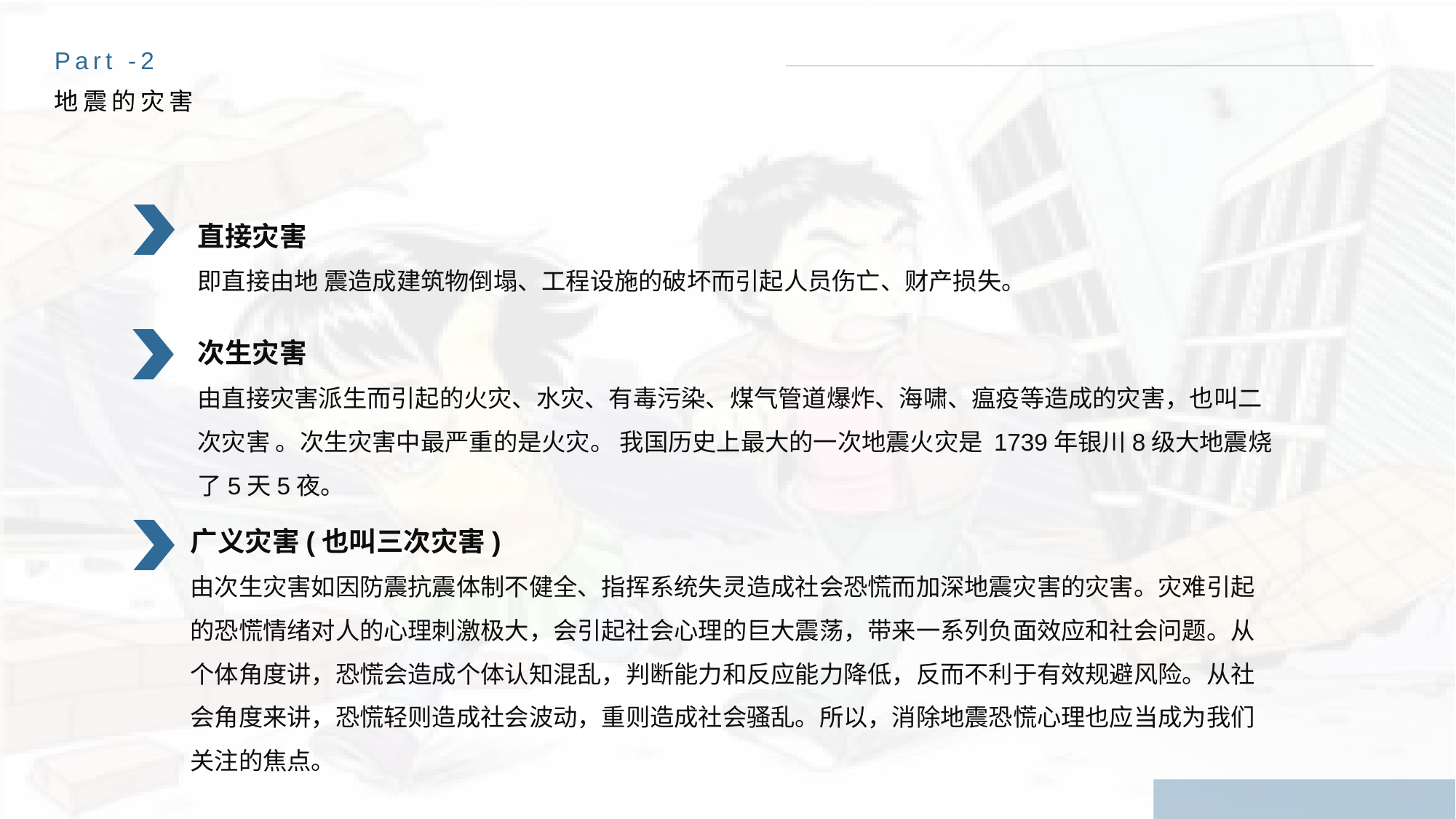

Part -2
地震的灾害
直接灾害
即直接由地 震造成建筑物倒塌、工程设施的破坏而引起人员伤亡、财产损失。

次生灾害
由直接灾害派生而引起的火灾、水灾、有毒污染、煤气管道爆炸、海啸、瘟疫等造成的灾害，也叫二次灾害 。次生灾害中最严重的是火灾。 我国历史上最大的一次地震火灾是 1739年银川8级大地震烧了5天5夜。

广义灾害(也叫三次灾害)
由次生灾害如因防震抗震体制不健全、指挥系统失灵造成社会恐慌而加深地震灾害的灾害。灾难引起的恐慌情绪对人的心理刺激极大，会引起社会心理的巨大震荡，带来一系列负面效应和社会问题。从个体角度讲，恐慌会造成个体认知混乱，判断能力和反应能力降低，反而不利于有效规避风险。从社会角度来讲，恐慌轻则造成社会波动，重则造成社会骚乱。所以，消除地震恐慌心理也应当成为我们关注的焦点。